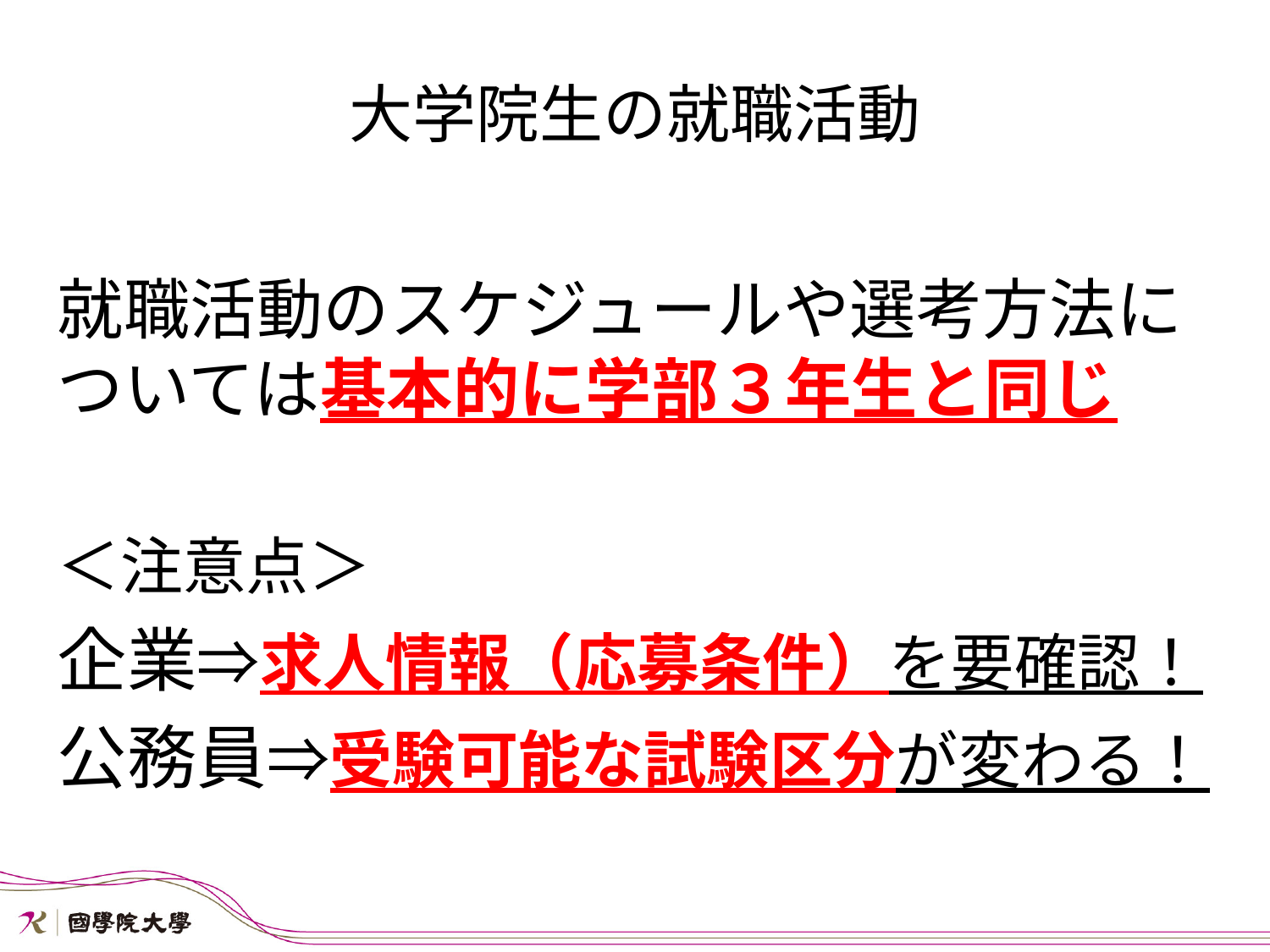

大学院生の就職活動
就職活動のスケジュールや選考方法については基本的に学部３年生と同じ

＜注意点＞
企業⇒求人情報（応募条件）を要確認！
公務員⇒受験可能な試験区分が変わる！